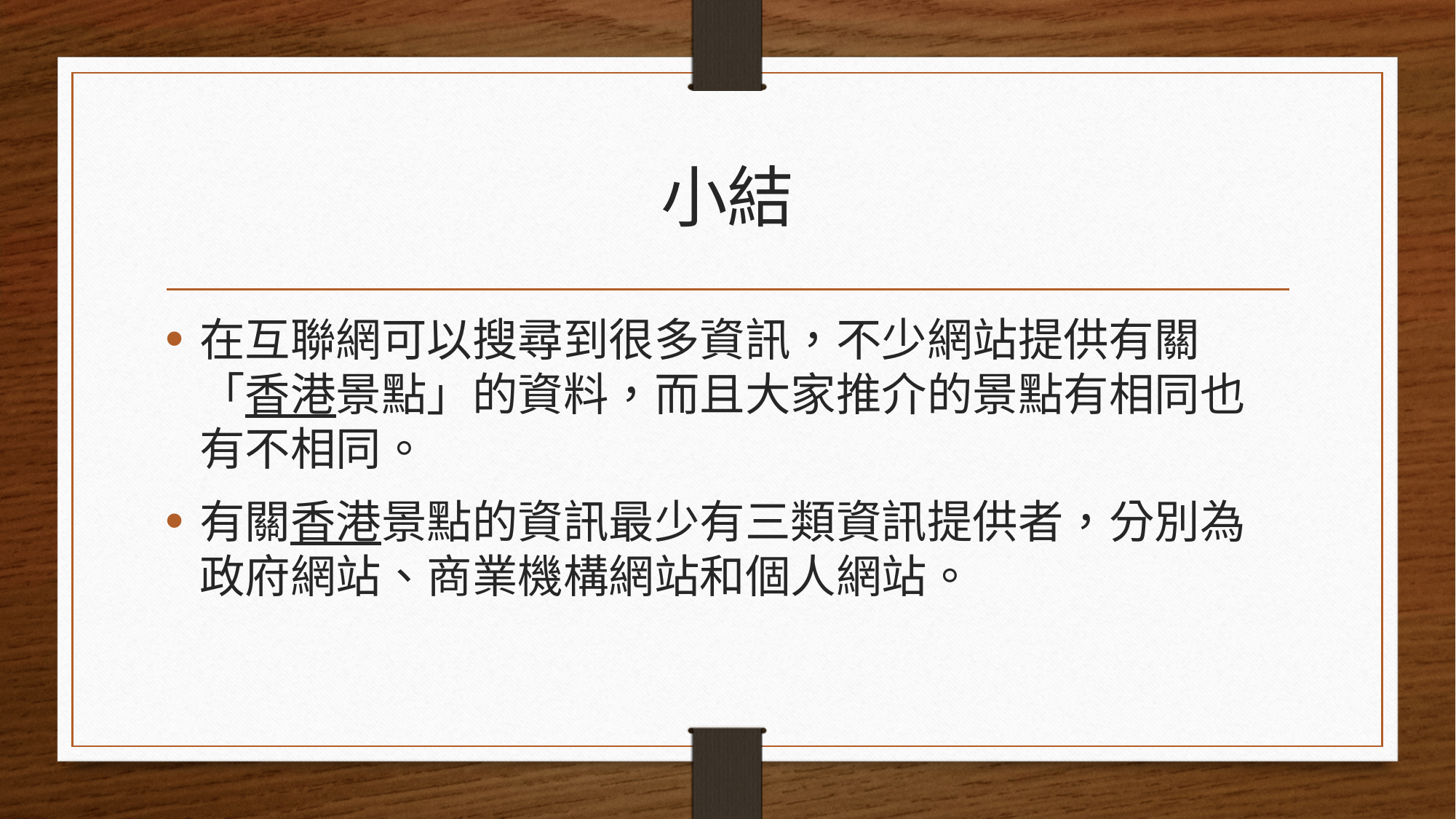

# 小結
在互聯網可以搜尋到很多資訊，不少網站提供有關「香港景點」的資料，而且大家推介的景點有相同也有不相同。
有關香港景點的資訊最少有三類資訊提供者，分別為政府網站、商業機構網站和個人網站。